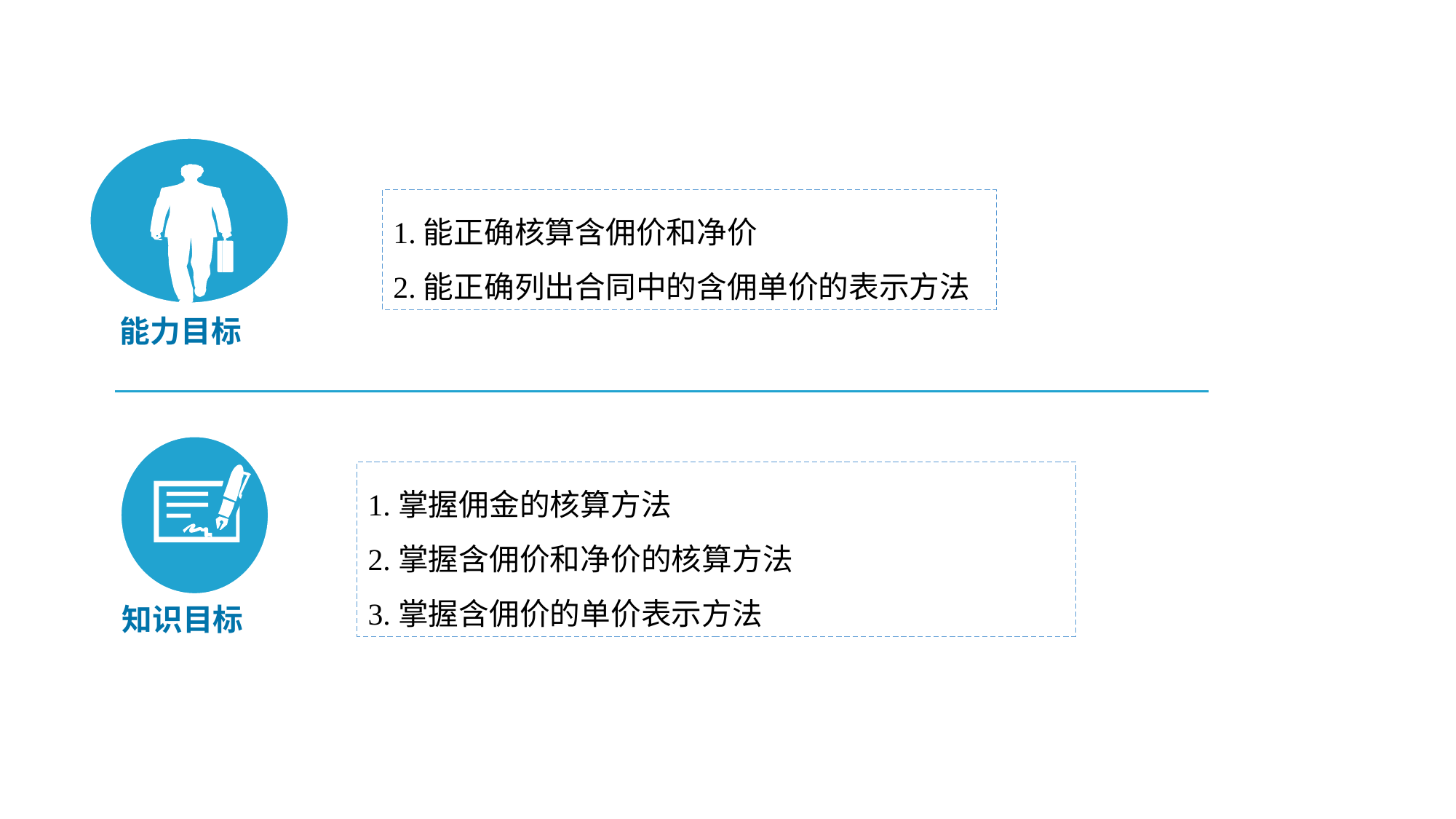

1.能正确核算含佣价和净价
2.能正确列出合同中的含佣单价的表示方法
能力目标

1.掌握佣金的核算方法
2.掌握含佣价和净价的核算方法
3.掌握含佣价的单价表示方法
知识目标